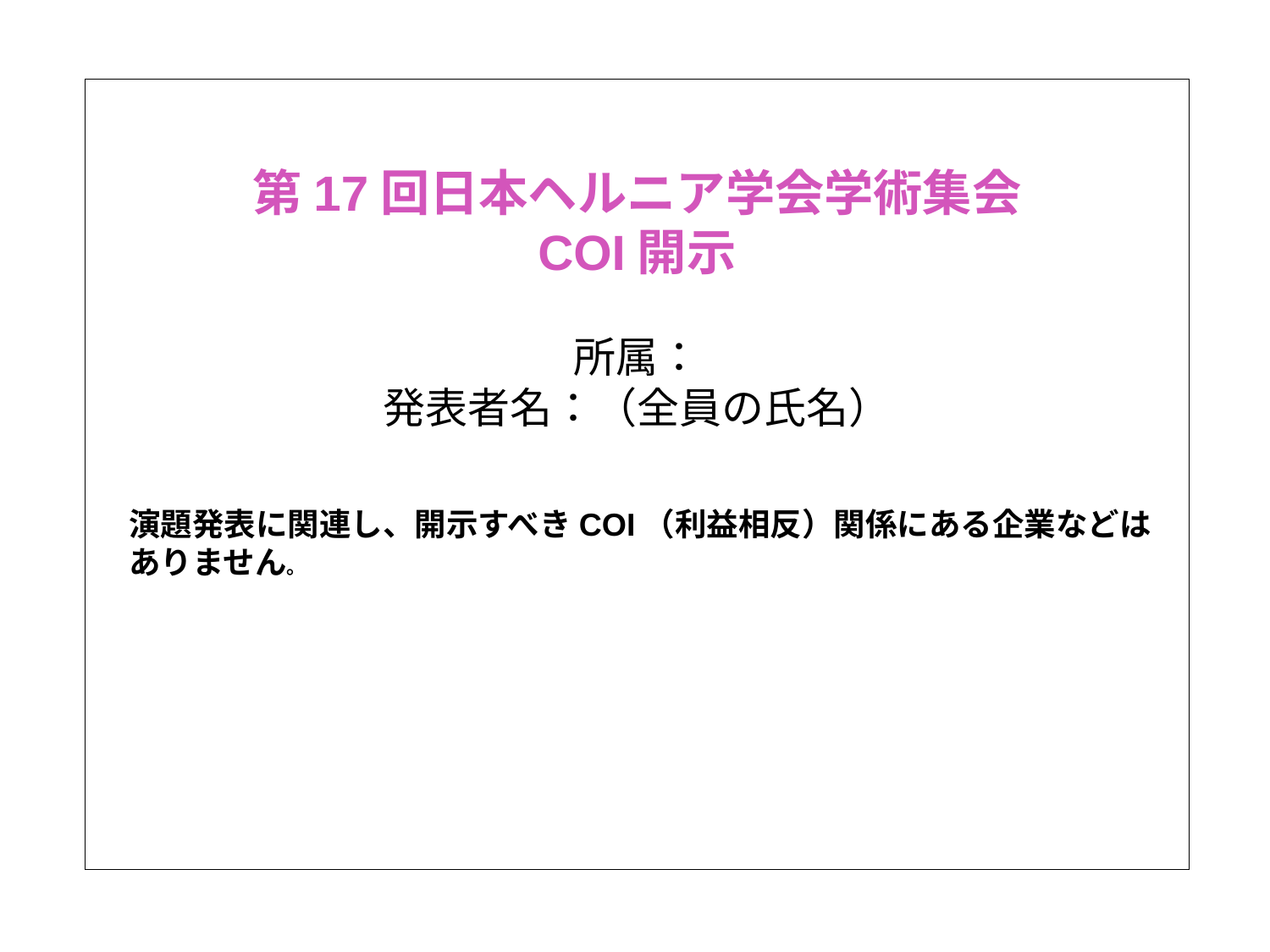

第17回日本ヘルニア学会学術集会
COI開示

所属：
発表者名：（全員の氏名）

　演題発表に関連し、開示すべきCOI（利益相反）関係にある企業などは
　ありません。